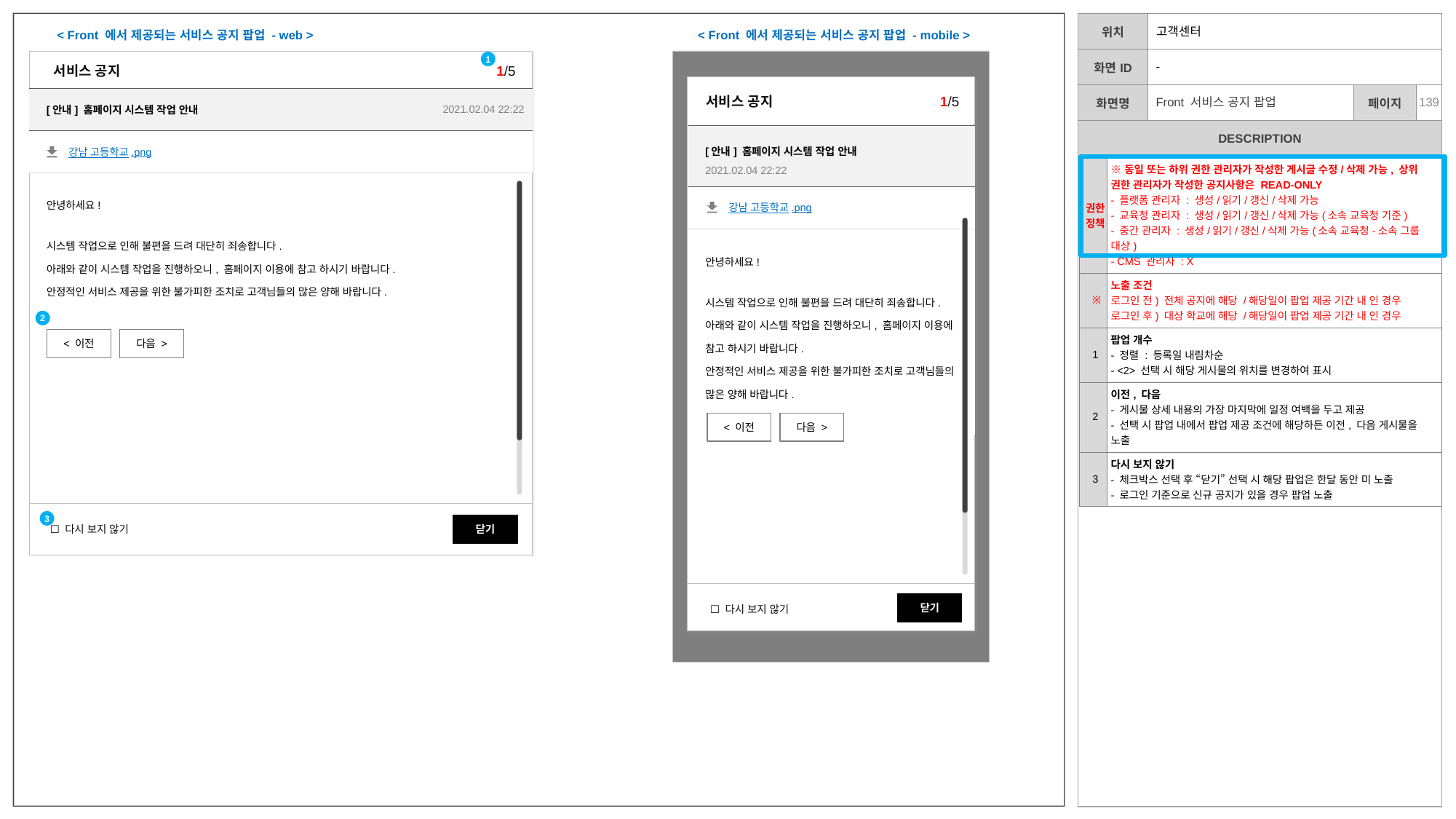

고객센터
< Front 에서 제공되는 서비스 공지 팝업 - web >
< Front 에서 제공되는 서비스 공지 팝업 - mobile >
-

1
서비스 공지
1/5

# Front 서비스 공지 팝업
| [안내] 홈페이지 시스템 작업 안내 | 2021.02.04 22:22 |
| --- | --- |
|  |  |
| 안녕하세요! 시스템 작업으로 인해 불편을 드려 대단히 죄송합니다. 아래와 같이 시스템 작업을 진행하오니, 홈페이지 이용에 참고 하시기 바랍니다. 안정적인 서비스 제공을 위한 불가피한 조치로 고객님들의 많은 양해 바랍니다. |  |
서비스 공지
1/5
| [안내] 홈페이지 시스템 작업 안내 2021.02.04 22:22 |
| --- |
|  |
| 안녕하세요! 시스템 작업으로 인해 불편을 드려 대단히 죄송합니다. 아래와 같이 시스템 작업을 진행하오니, 홈페이지 이용에 참고 하시기 바랍니다. 안정적인 서비스 제공을 위한 불가피한 조치로 고객님들의 많은 양해 바랍니다. |
강남 고등학교.png

| 권한 정책 | ※동일 또는 하위 권한 관리자가 작성한 게시글 수정/삭제 가능, 상위 권한 관리자가 작성한 공지사항은 READ-ONLY - 플랫폼 관리자 : 생성/읽기/갱신/삭제 가능 - 교육청 관리자 : 생성/읽기/갱신/삭제 가능(소속 교육청 기준) - 중간 관리자 : 생성/읽기/갱신/삭제 가능(소속 교육청-소속 그룹 대상) - CMS 관리자 : X |
| --- | --- |
| ※ | 노출 조건 로그인 전) 전체 공지에 해당 /해당일이 팝업 제공 기간 내 인 경우 로그인 후) 대상 학교에 해당 /해당일이 팝업 제공 기간 내 인 경우 |
| 1 | 팝업 개수 - 정렬 : 등록일 내림차순 - <2> 선택 시 해당 게시물의 위치를 변경하여 표시 |
| 2 | 이전, 다음 - 게시물 상세 내용의 가장 마지막에 일정 여백을 두고 제공 - 선택 시 팝업 내에서 팝업 제공 조건에 해당하든 이전, 다음 게시물을 노출 |
| 3 | 다시 보지 않기 - 체크박스 선택 후 “닫기” 선택 시 해당 팝업은 한달 동안 미 노출 - 로그인 기준으로 신규 공지가 있을 경우 팝업 노출 |

강남 고등학교.png

2
< 이전
다음 >
< 이전
다음 >
3
닫기
☐ 다시 보지 않기
닫기
☐ 다시 보지 않기